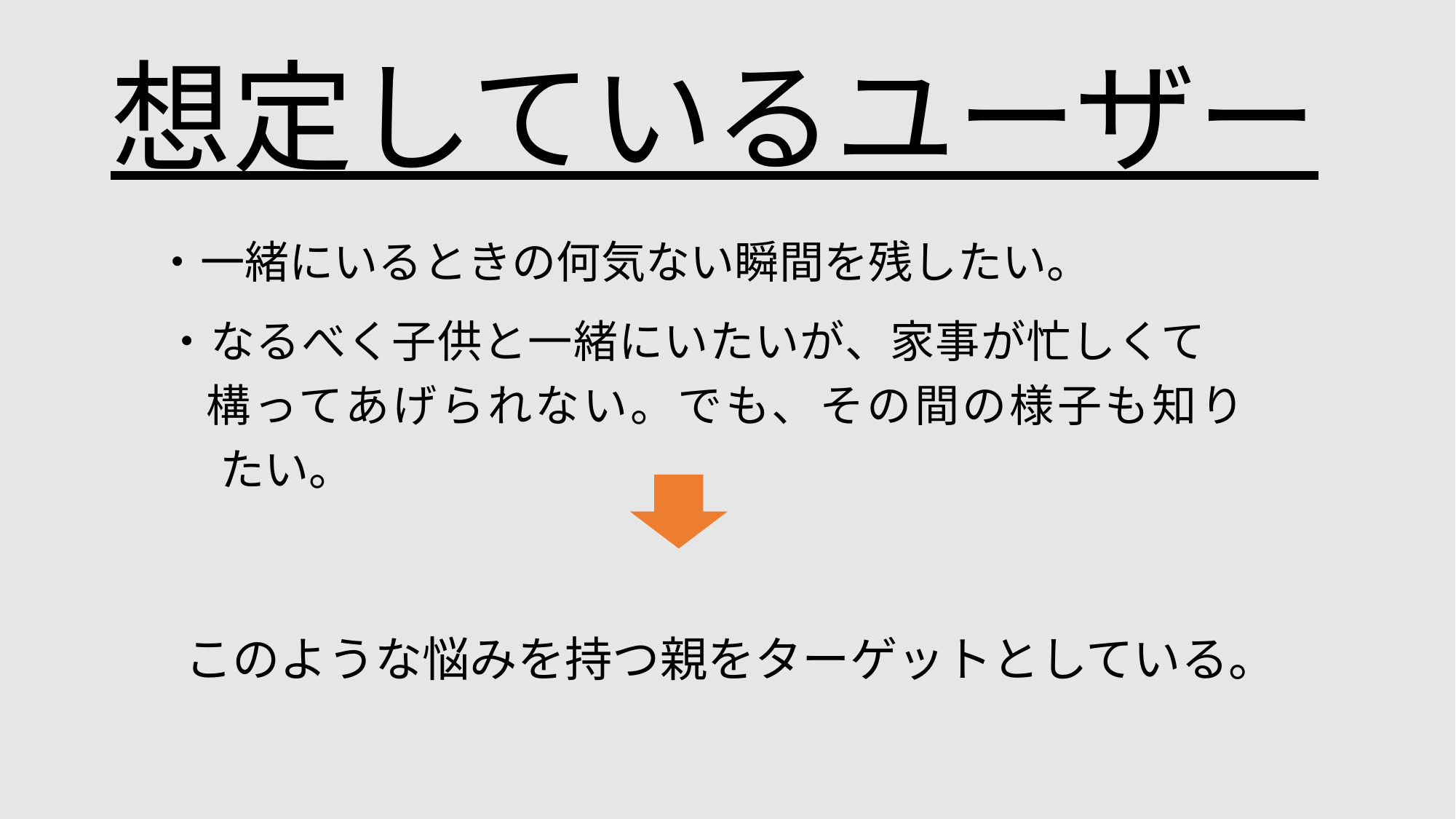

# 想定しているユーザー
　・一緒にいるときの何気ない瞬間を残したい。
    ・なるべく子供と一緒にいたいが、家事が忙しくて　　　
　　構ってあげられない。でも、その間の様子も知り　　
　　  たい。

　　このような悩みを持つ親をターゲットとしている。